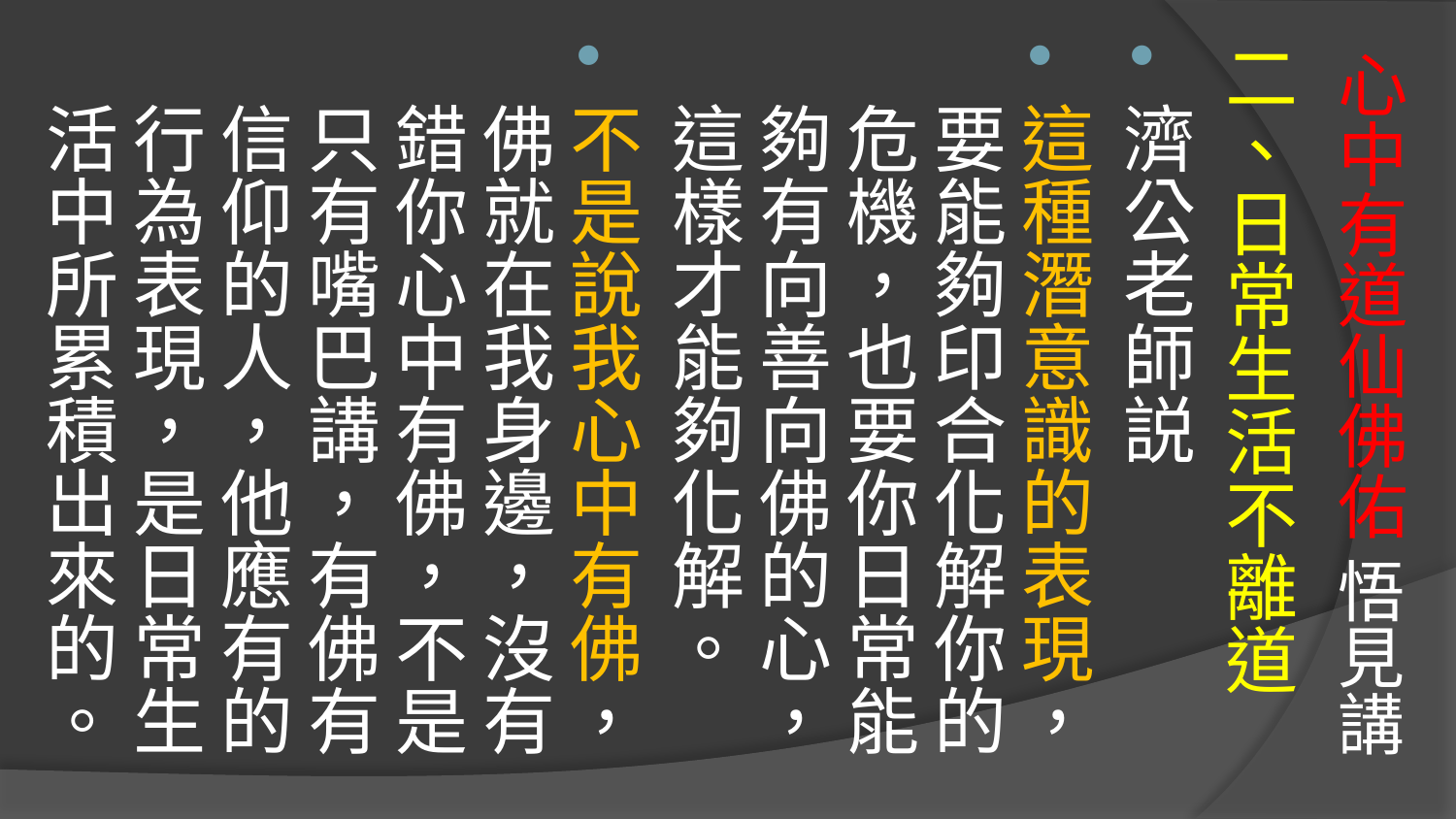

# 心中有道仙佛佑 悟見講
二、日常生活不離道
濟公老師説
這種潛意識的表現，要能夠印合化解你的危機，也要你日常能夠有向善向佛的心，這樣才能夠化解。
不是說我心中有佛，佛就在我身邊，沒有錯你心中有佛，不是只有嘴巴講，有佛有信仰的人，他應有的行為表現，是日常生活中所累積出來的。